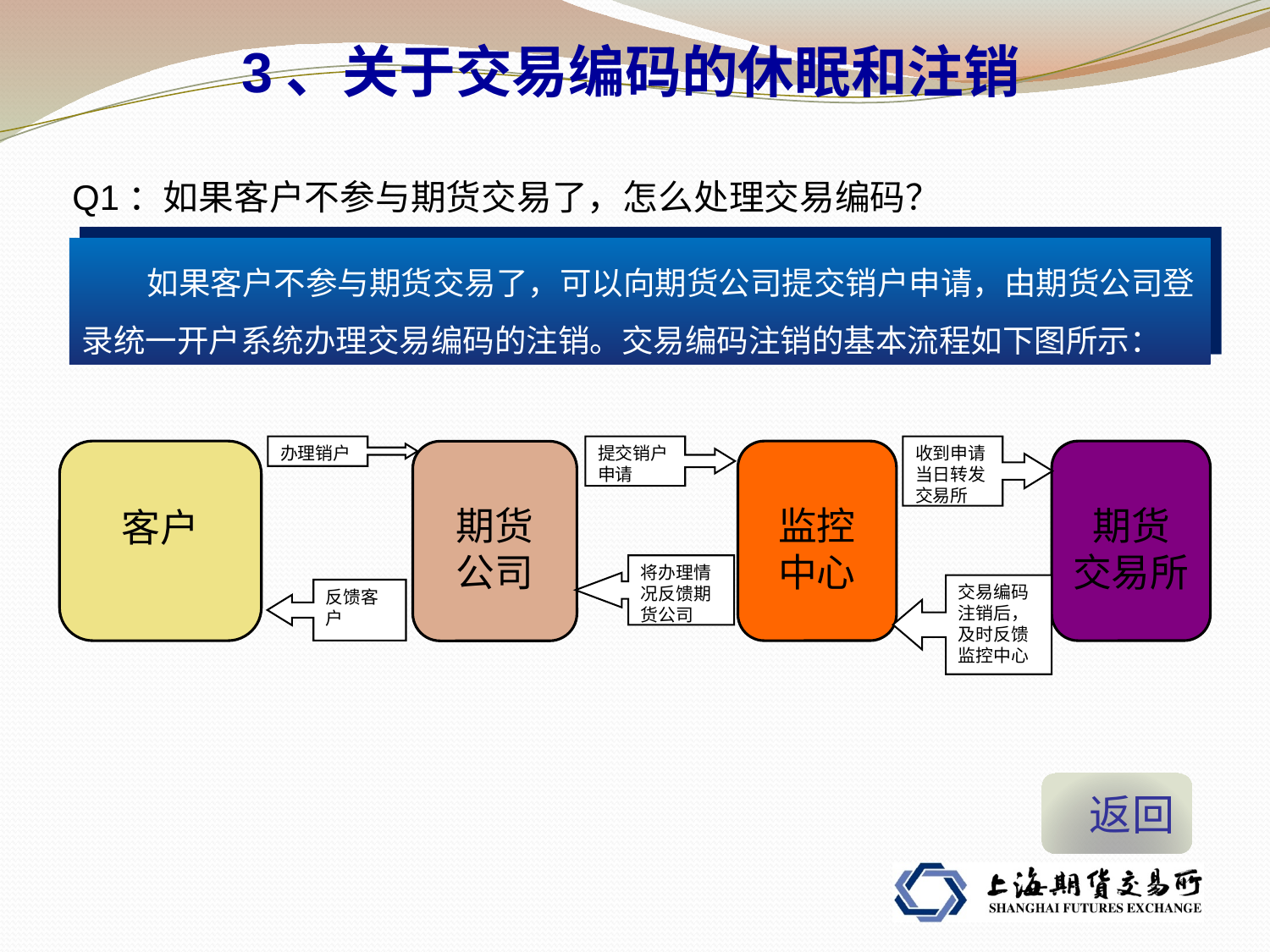

3、关于交易编码的休眠和注销
Q1：如果客户不参与期货交易了，怎么处理交易编码？

        如果客户不参与期货交易了，可以向期货公司提交销户申请，由期货公司登录统一开户系统办理交易编码的注销。交易编码注销的基本流程如下图所示：
办理销户
提交销户申请
收到申请当日转发交易所

客户

监控
中心

期货
交易所

期货
公司
将办理情况反馈期货公司

交易编码注销后，及时反馈监控中心

反馈客户

  返回